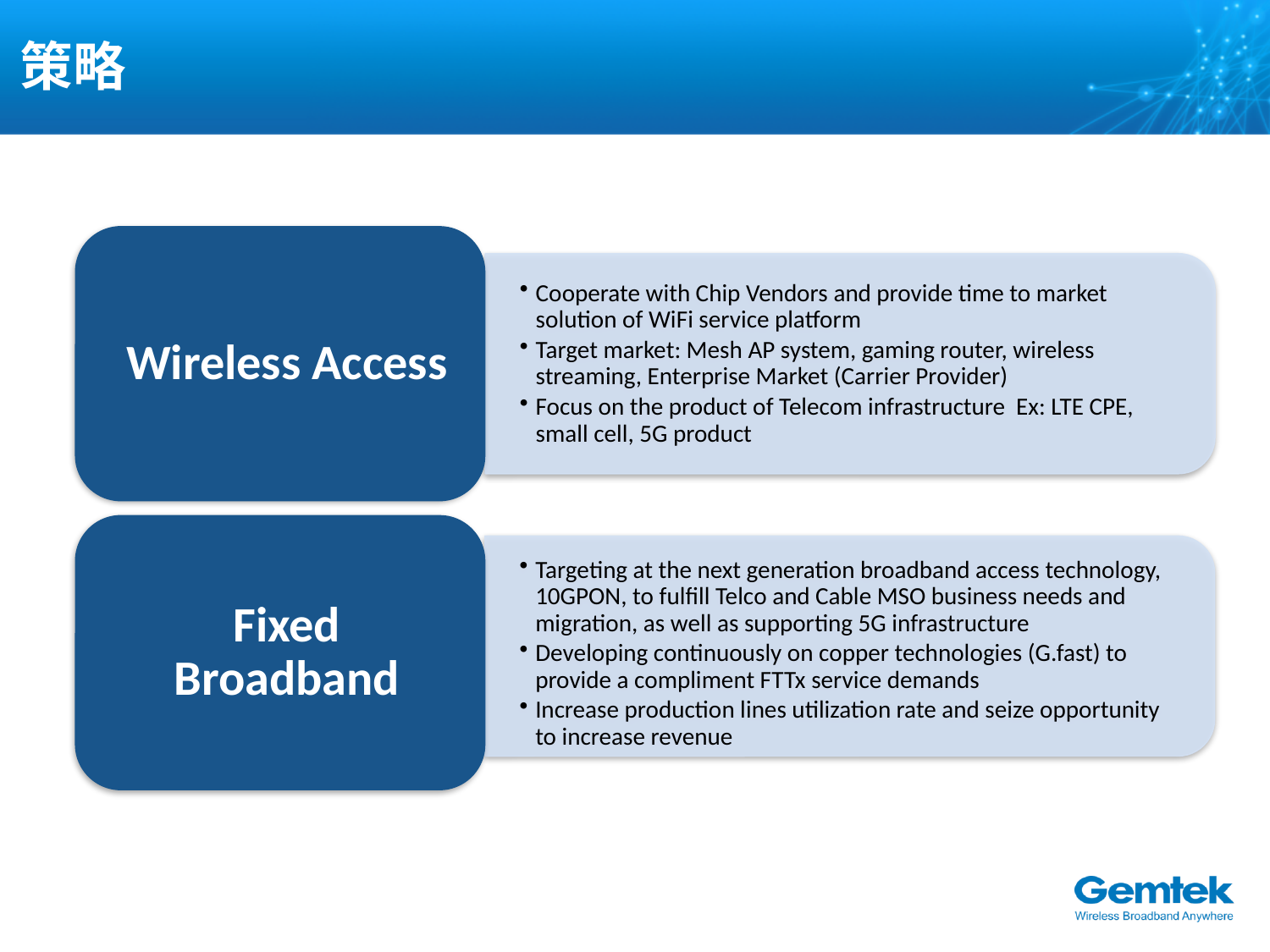

# 策略
Cooperate with Chip Vendors and provide time to market solution of WiFi service platform
Target market: Mesh AP system, gaming router, wireless streaming, Enterprise Market (Carrier Provider)
Focus on the product of Telecom infrastructure  Ex: LTE CPE, small cell, 5G product
Wireless Access

Targeting at the next generation broadband access technology, 10GPON, to fulfill Telco and Cable MSO business needs and migration, as well as supporting 5G infrastructure
Developing continuously on copper technologies (G.fast) to provide a compliment FTTx service demands
Increase production lines utilization rate and seize opportunity to increase revenue

Fixed Broadband
13